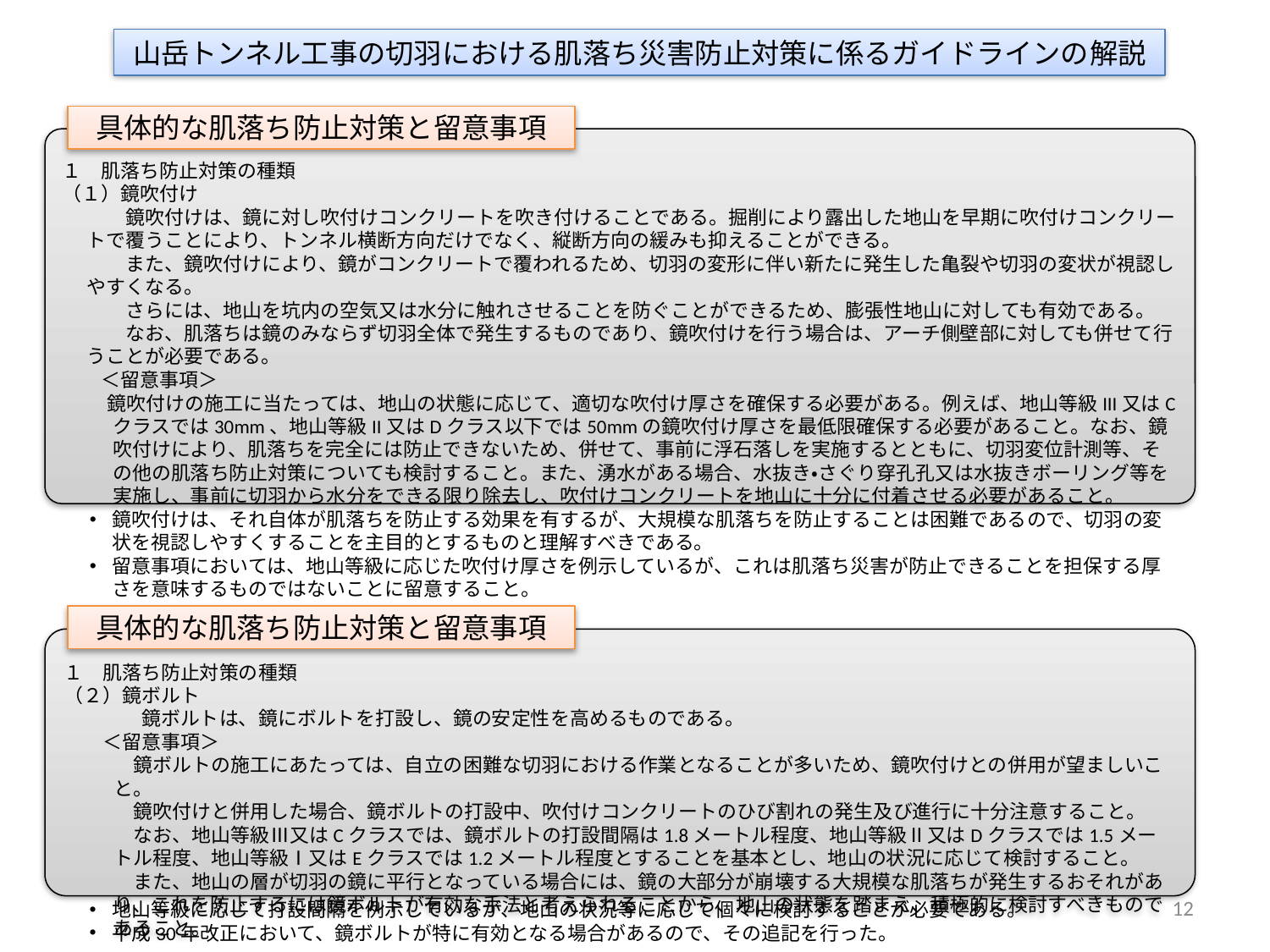

山岳トンネル工事の切羽における肌落ち災害防止対策に係るガイドラインの解説
具体的な肌落ち防止対策と留意事項
１　肌落ち防止対策の種類
（１）鏡吹付け
　　鏡吹付けは、鏡に対し吹付けコンクリートを吹き付けることである。掘削により露出した地山を早期に吹付けコンクリートで覆うことにより、トンネル横断方向だけでなく、縦断方向の緩みも抑えることができる。
　　また、鏡吹付けにより、鏡がコンクリートで覆われるため、切羽の変形に伴い新たに発生した亀裂や切羽の変状が視認しやすくなる。
　　さらには、地山を坑内の空気又は水分に触れさせることを防ぐことができるため、膨張性地山に対しても有効である。
　　なお、肌落ちは鏡のみならず切羽全体で発生するものであり、鏡吹付けを行う場合は、アーチ側壁部に対しても併せて行うことが必要である。
　　＜留意事項＞
　鏡吹付けの施工に当たっては、地山の状態に応じて、適切な吹付け厚さを確保する必要がある。例えば、地山等級III又はCクラスでは30mm、地山等級II又はDクラス以下では50mmの鏡吹付け厚さを最低限確保する必要があること。なお、鏡吹付けにより、肌落ちを完全には防止できないため、併せて、事前に浮石落しを実施するとともに、切羽変位計測等、その他の肌落ち防止対策についても検討すること。また、湧水がある場合、水抜き・さぐり穿孔孔又は水抜きボーリング等を実施し、事前に切羽から水分をできる限り除去し、吹付けコンクリートを地山に十分に付着させる必要があること。
鏡吹付けは、それ自体が肌落ちを防止する効果を有するが、大規模な肌落ちを防止することは困難であるので、切羽の変状を視認しやすくすることを主目的とするものと理解すべきである。
留意事項においては、地山等級に応じた吹付け厚さを例示しているが、これは肌落ち災害が防止できることを担保する厚さを意味するものではないことに留意すること。
具体的な肌落ち防止対策と留意事項
１　肌落ち防止対策の種類
（２）鏡ボルト
　　　　鏡ボルトは、鏡にボルトを打設し、鏡の安定性を高めるものである。
　　＜留意事項＞
　鏡ボルトの施工にあたっては、自立の困難な切羽における作業となることが多いため、鏡吹付けとの併用が望ましいこと。
　鏡吹付けと併用した場合、鏡ボルトの打設中、吹付けコンクリートのひび割れの発生及び進行に十分注意すること。
　なお、地山等級Ⅲ又はCクラスでは、鏡ボルトの打設間隔は1.8メートル程度、地山等級Ⅱ又はDクラスでは1.5メートル程度、地山等級Ⅰ又はEクラスでは1.2メートル程度とすることを基本とし、地山の状況に応じて検討すること。
　また、地山の層が切羽の鏡に平行となっている場合には、鏡の大部分が崩壊する大規模な肌落ちが発生するおそれがあり、これを防止するには鏡ボルトが有効な手法と考えられることから、地山の状態を踏まえ、積極的に検討すべきものであること。
12
地山等級に応じて打設間隔を例示しているが、地山の状況等に応じて個々に検討することが必要である。
平成30年改正において、鏡ボルトが特に有効となる場合があるので、その追記を行った。